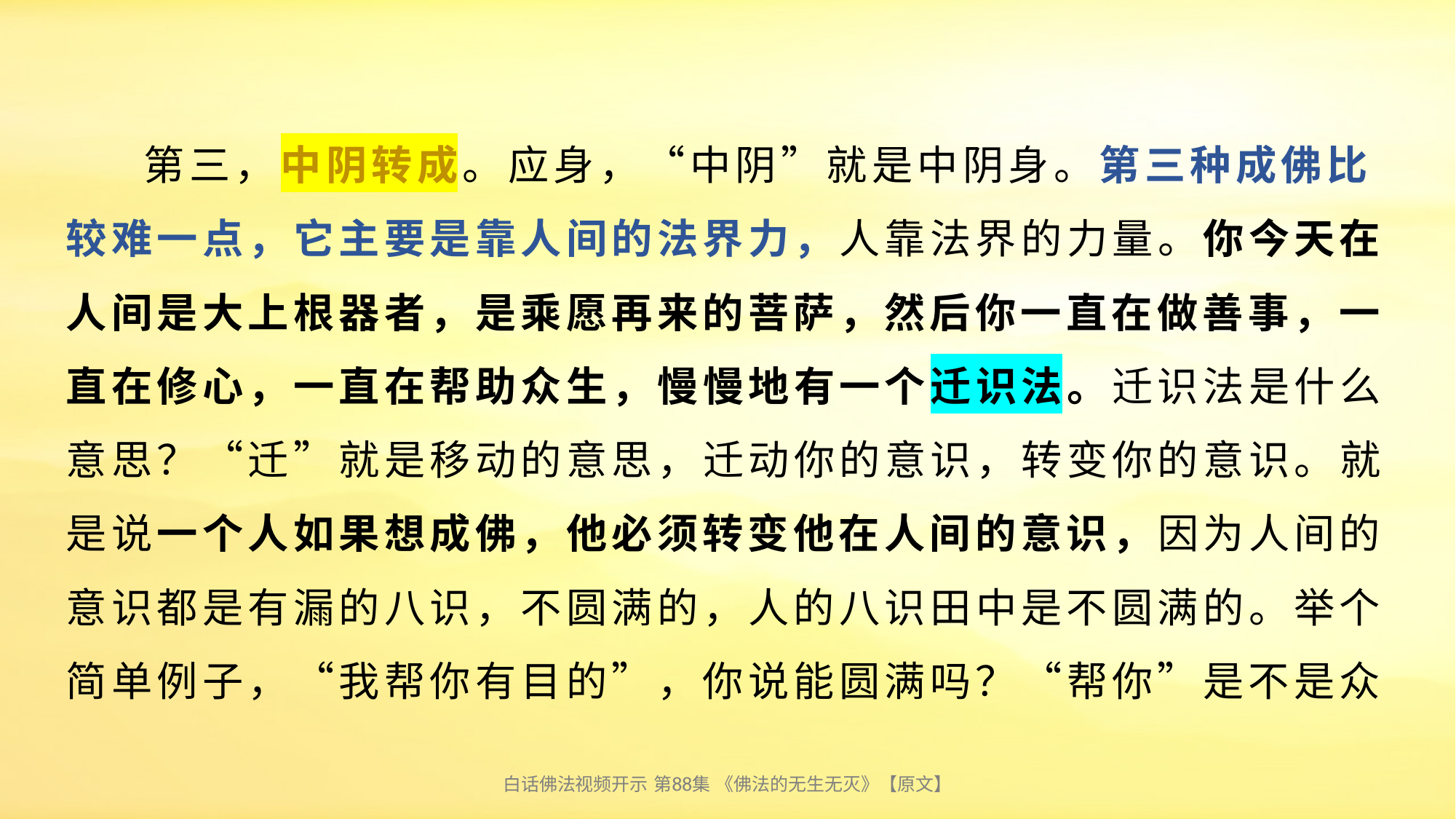

# 第三，中阴转成。应身，“中阴”就是中阴身。第三种成佛比较难一点，它主要是靠人间的法界力，人靠法界的力量。你今天在人间是大上根器者，是乘愿再来的菩萨，然后你一直在做善事，一直在修心，一直在帮助众生，慢慢地有一个迁识法。迁识法是什么意思？“迁”就是移动的意思，迁动你的意识，转变你的意识。就是说一个人如果想成佛，他必须转变他在人间的意识，因为人间的意识都是有漏的八识，不圆满的，人的八识田中是不圆满的。举个简单例子，“我帮你有目的”，你说能圆满吗？“帮你”是不是众
白话佛法视频开示 第88集 《佛法的无生无灭》【原文】